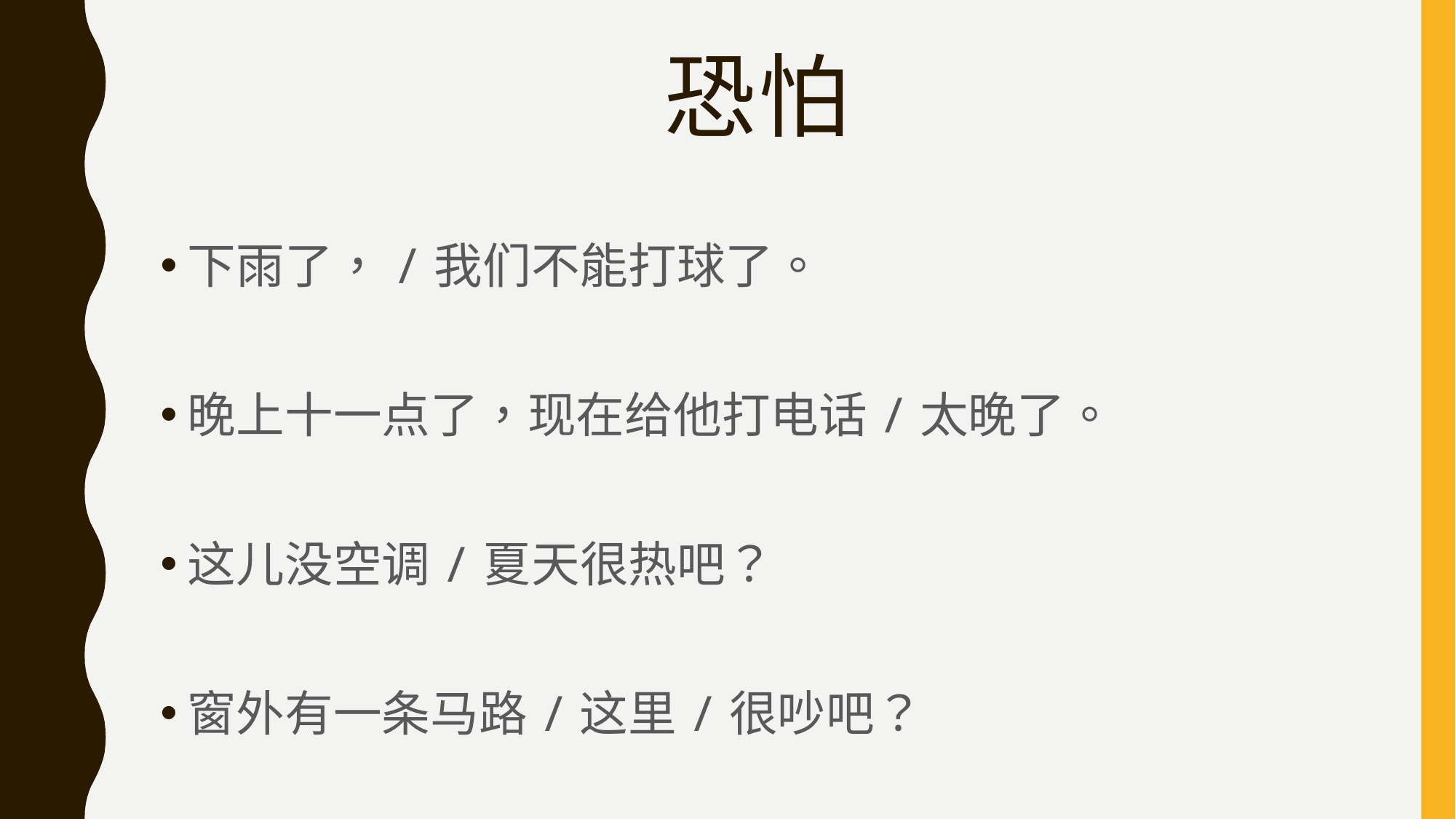

# 恐怕
下雨了，/我们不能打球了。

晚上十一点了，现在给他打电话/太晚了。

这儿没空调/夏天很热吧？

窗外有一条马路/这里/很吵吧？